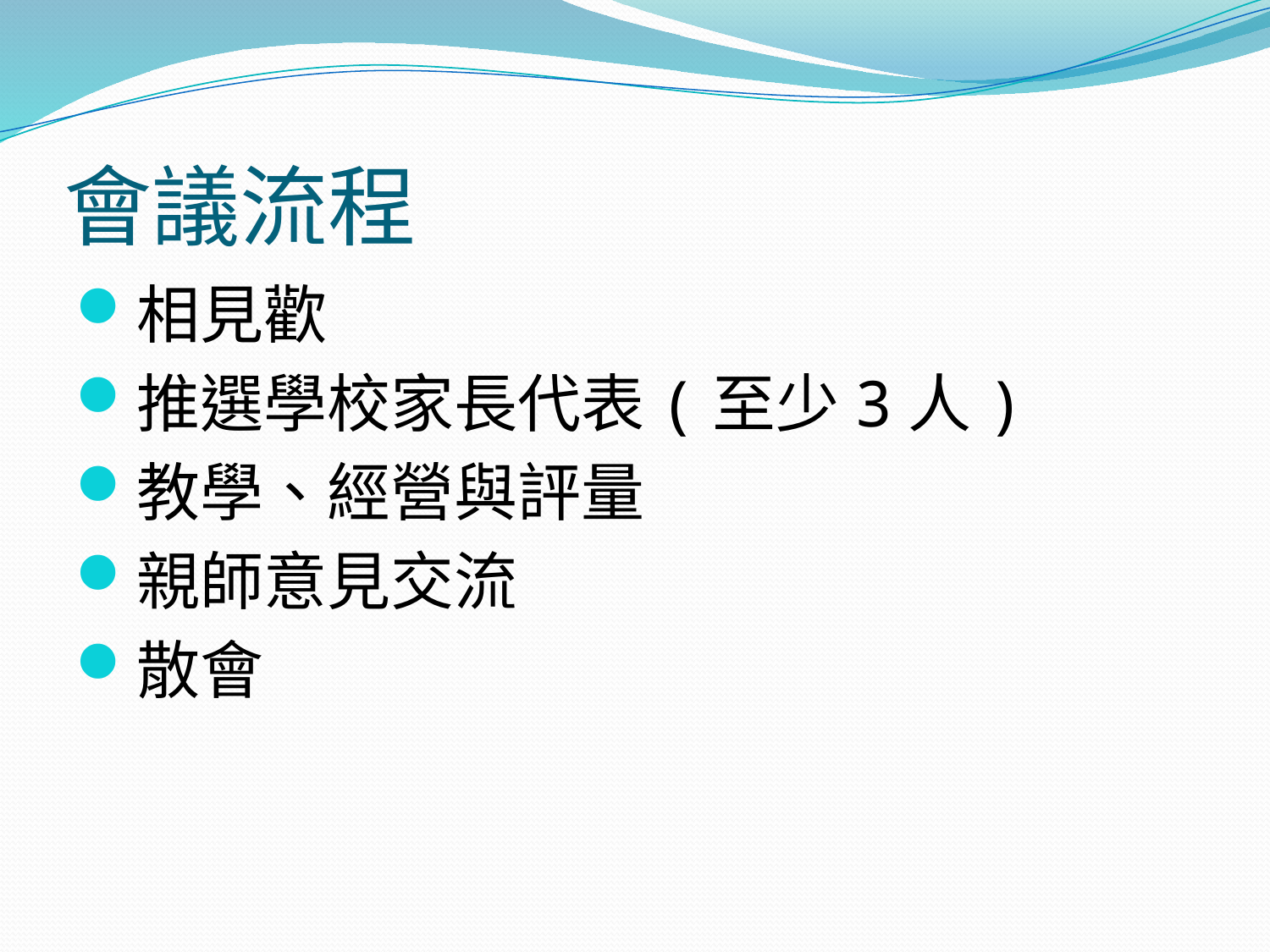

# 會議流程
相見歡
推選學校家長代表(至少3人)
教學、經營與評量
親師意見交流
散會